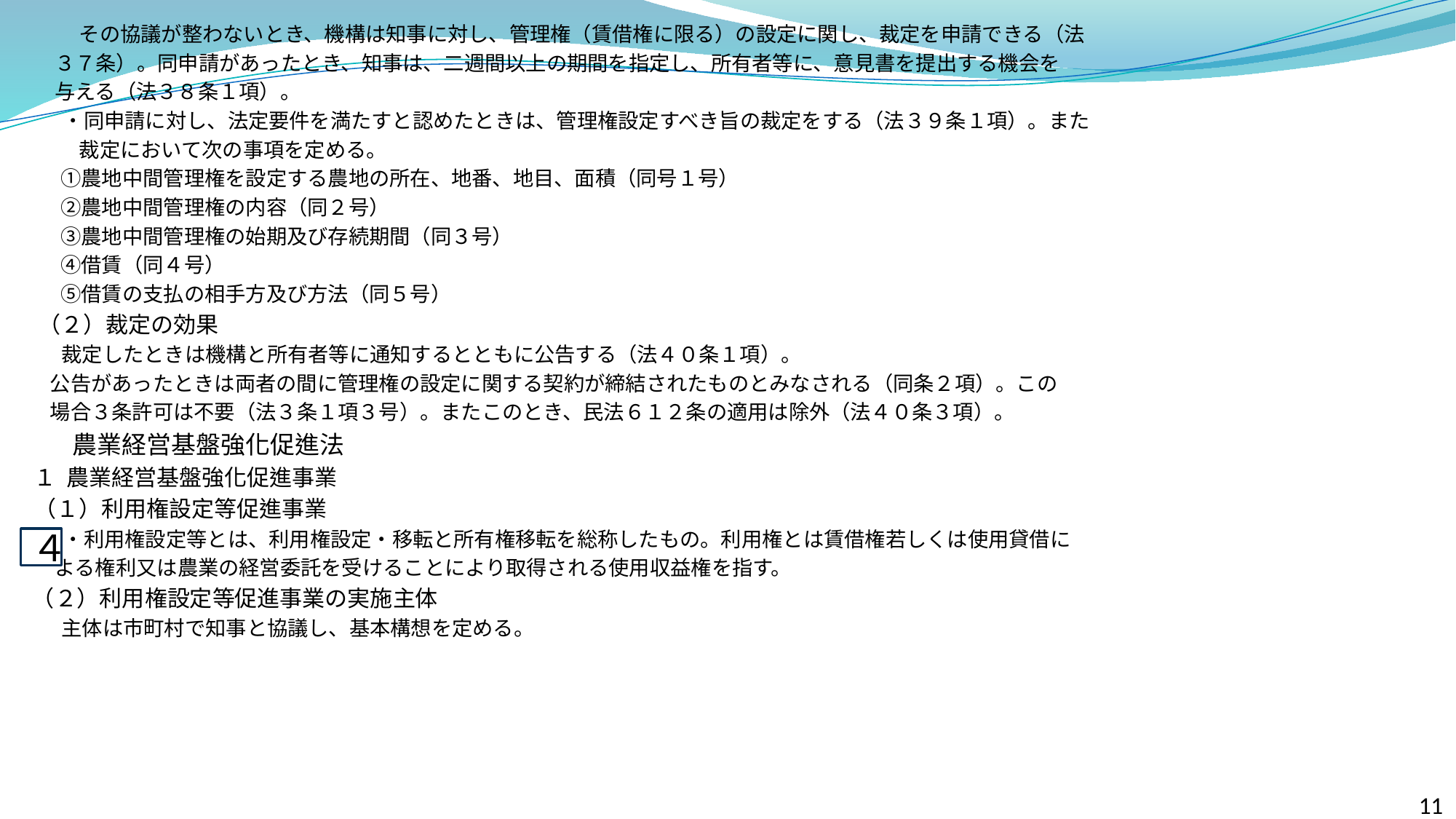

その協議が整わないとき、機構は知事に対し、管理権（賃借権に限る）の設定に関し、裁定を申請できる（法
        ３７条）。同申請があったとき、知事は、二週間以上の期間を指定し、所有者等に、意見書を提出する機会を
        与える（法３８条１項）。
　　 ・同申請に対し、法定要件を満たすと認めたときは、管理権設定すべき旨の裁定をする（法３９条１項）。また
　　　裁定において次の事項を定める。
　     ①農地中間管理権を設定する農地の所在、地番、地目、面積（同号１号）
　     ②農地中間管理権の内容（同２号）
　     ③農地中間管理権の始期及び存続期間（同３号）
　     ④借賃（同４号）
　     ⑤借賃の支払の相手方及び方法（同５号）
　（２）裁定の効果
 　    裁定したときは機構と所有者等に通知するとともに公告する（法４０条１項）。
       公告があったときは両者の間に管理権の設定に関する契約が締結されたものとみなされる（同条２項）。この
       場合３条許可は不要（法３条１項３号）。またこのとき、民法６１２条の適用は除外（法４０条３項）。
　　 農業経営基盤強化促進法
   １  農業経営基盤強化促進事業
   （１）利用権設定等促進事業
　　 ・利用権設定等とは、利用権設定・移転と所有権移転を総称したもの。利用権とは賃借権若しくは使用貸借に
        よる権利又は農業の経営委託を受けることにより取得される使用収益権を指す。
   （２）利用権設定等促進事業の実施主体
 　    主体は市町村で知事と協議し、基本構想を定める。

４
11